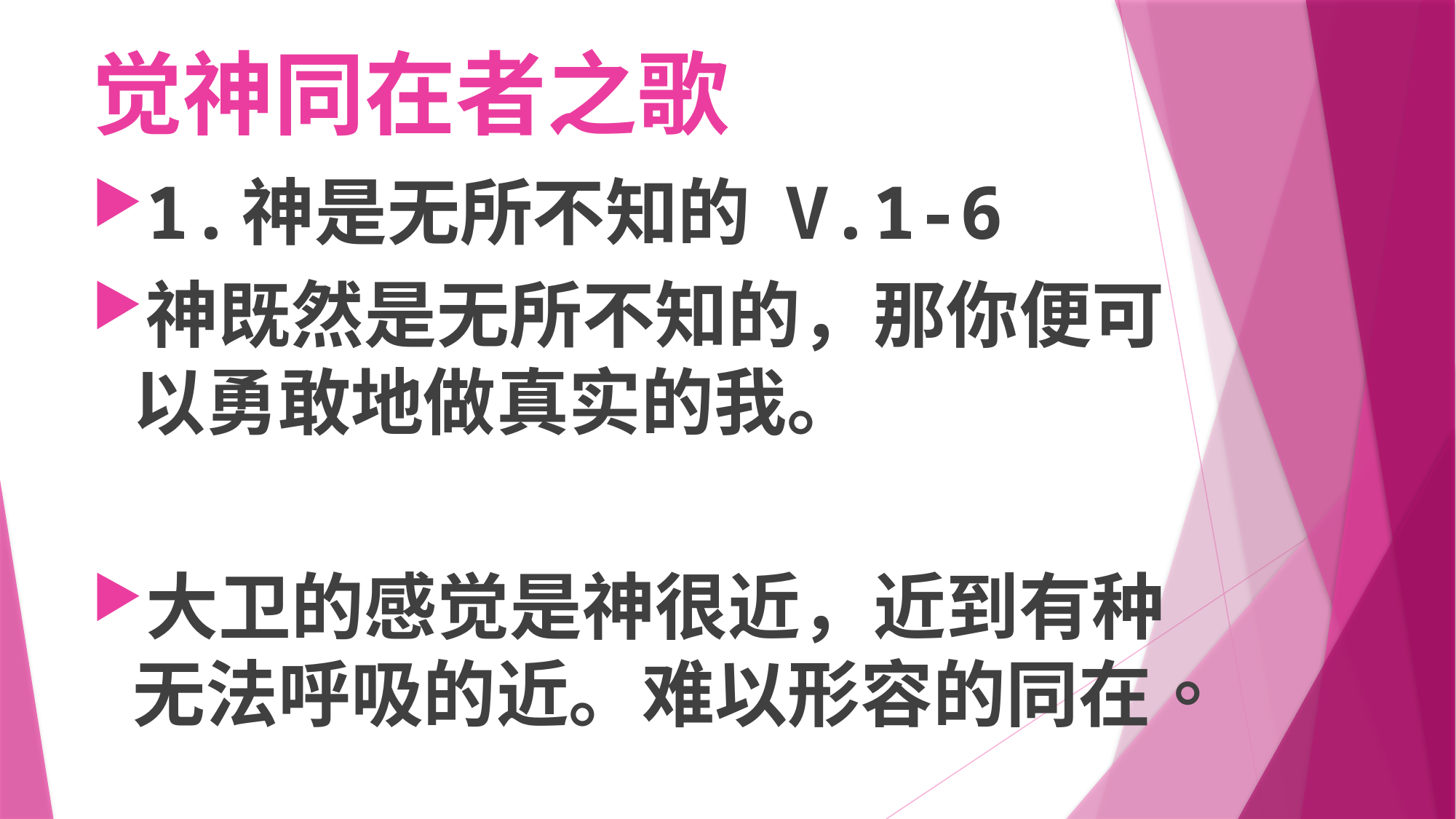

# 觉神同在者之歌
1.	神是无所不知的 V.1-6
神既然是无所不知的，那你便可以勇敢地做真实的我。

大卫的感觉是神很近，近到有种无法呼吸的近。难以形容的同在。